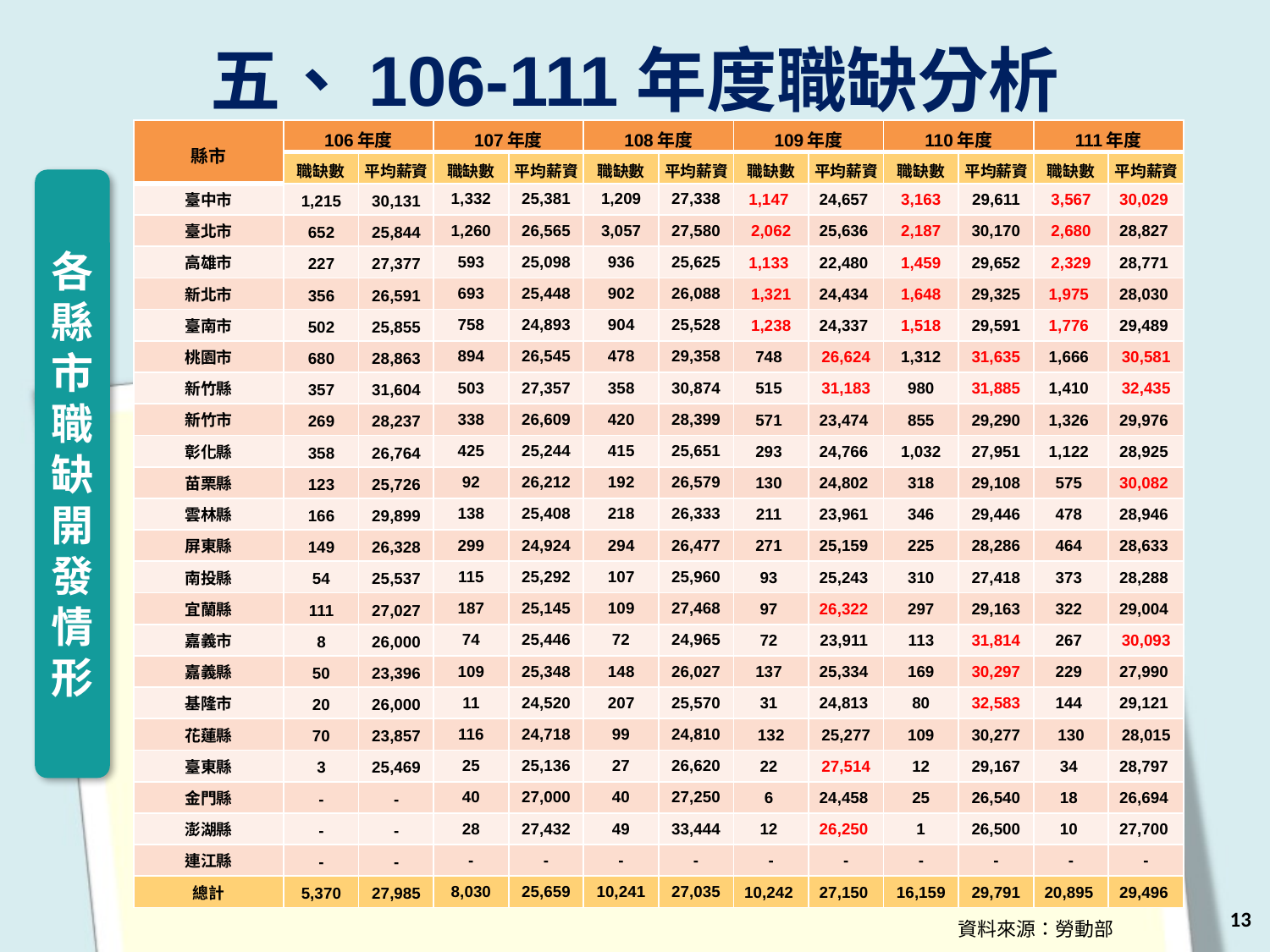

五、106-111年度職缺分析
| 縣市 | 106年度 |  | 107年度 |  | 108年度 |  | 109年度 |  | 110年度 |  | 111年度 |  |
| --- | --- | --- | --- | --- | --- | --- | --- | --- | --- | --- | --- | --- |
|  | 職缺數 | 平均薪資 | 職缺數 | 平均薪資 | 職缺數 | 平均薪資 | 職缺數 | 平均薪資 | 職缺數 | 平均薪資 | 職缺數 | 平均薪資 |
| 臺中市 | 1,215 | 30,131 | 1,332 | 25,381 | 1,209 | 27,338 | 1,147 | 24,657 | 3,163 | 29,611 | 3,567 | 30,029 |
| 臺北市 | 652 | 25,844 | 1,260 | 26,565 | 3,057 | 27,580 | 2,062 | 25,636 | 2,187 | 30,170 | 2,680 | 28,827 |
| 高雄市 | 227 | 27,377 | 593 | 25,098 | 936 | 25,625 | 1,133 | 22,480 | 1,459 | 29,652 | 2,329 | 28,771 |
| 新北市 | 356 | 26,591 | 693 | 25,448 | 902 | 26,088 | 1,321 | 24,434 | 1,648 | 29,325 | 1,975 | 28,030 |
| 臺南市 | 502 | 25,855 | 758 | 24,893 | 904 | 25,528 | 1,238 | 24,337 | 1,518 | 29,591 | 1,776 | 29,489 |
| 桃園市 | 680 | 28,863 | 894 | 26,545 | 478 | 29,358 | 748 | 26,624 | 1,312 | 31,635 | 1,666 | 30,581 |
| 新竹縣 | 357 | 31,604 | 503 | 27,357 | 358 | 30,874 | 515 | 31,183 | 980 | 31,885 | 1,410 | 32,435 |
| 新竹市 | 269 | 28,237 | 338 | 26,609 | 420 | 28,399 | 571 | 23,474 | 855 | 29,290 | 1,326 | 29,976 |
| 彰化縣 | 358 | 26,764 | 425 | 25,244 | 415 | 25,651 | 293 | 24,766 | 1,032 | 27,951 | 1,122 | 28,925 |
| 苗栗縣 | 123 | 25,726 | 92 | 26,212 | 192 | 26,579 | 130 | 24,802 | 318 | 29,108 | 575 | 30,082 |
| 雲林縣 | 166 | 29,899 | 138 | 25,408 | 218 | 26,333 | 211 | 23,961 | 346 | 29,446 | 478 | 28,946 |
| 屏東縣 | 149 | 26,328 | 299 | 24,924 | 294 | 26,477 | 271 | 25,159 | 225 | 28,286 | 464 | 28,633 |
| 南投縣 | 54 | 25,537 | 115 | 25,292 | 107 | 25,960 | 93 | 25,243 | 310 | 27,418 | 373 | 28,288 |
| 宜蘭縣 | 111 | 27,027 | 187 | 25,145 | 109 | 27,468 | 97 | 26,322 | 297 | 29,163 | 322 | 29,004 |
| 嘉義市 | 8 | 26,000 | 74 | 25,446 | 72 | 24,965 | 72 | 23,911 | 113 | 31,814 | 267 | 30,093 |
| 嘉義縣 | 50 | 23,396 | 109 | 25,348 | 148 | 26,027 | 137 | 25,334 | 169 | 30,297 | 229 | 27,990 |
| 基隆市 | 20 | 26,000 | 11 | 24,520 | 207 | 25,570 | 31 | 24,813 | 80 | 32,583 | 144 | 29,121 |
| 花蓮縣 | 70 | 23,857 | 116 | 24,718 | 99 | 24,810 | 132 | 25,277 | 109 | 30,277 | 130 | 28,015 |
| 臺東縣 | 3 | 25,469 | 25 | 25,136 | 27 | 26,620 | 22 | 27,514 | 12 | 29,167 | 34 | 28,797 |
| 金門縣 | - | - | 40 | 27,000 | 40 | 27,250 | 6 | 24,458 | 25 | 26,540 | 18 | 26,694 |
| 澎湖縣 | - | - | 28 | 27,432 | 49 | 33,444 | 12 | 26,250 | 1 | 26,500 | 10 | 27,700 |
| 連江縣 | - | - | - | - | - | - | - | - | - | - | - | - |
| 總計 | 5,370 | 27,985 | 8,030 | 25,659 | 10,241 | 27,035 | 10,242 | 27,150 | 16,159 | 29,791 | 20,895 | 29,496 |
各縣市職缺開發情形
13
資料來源：勞動部